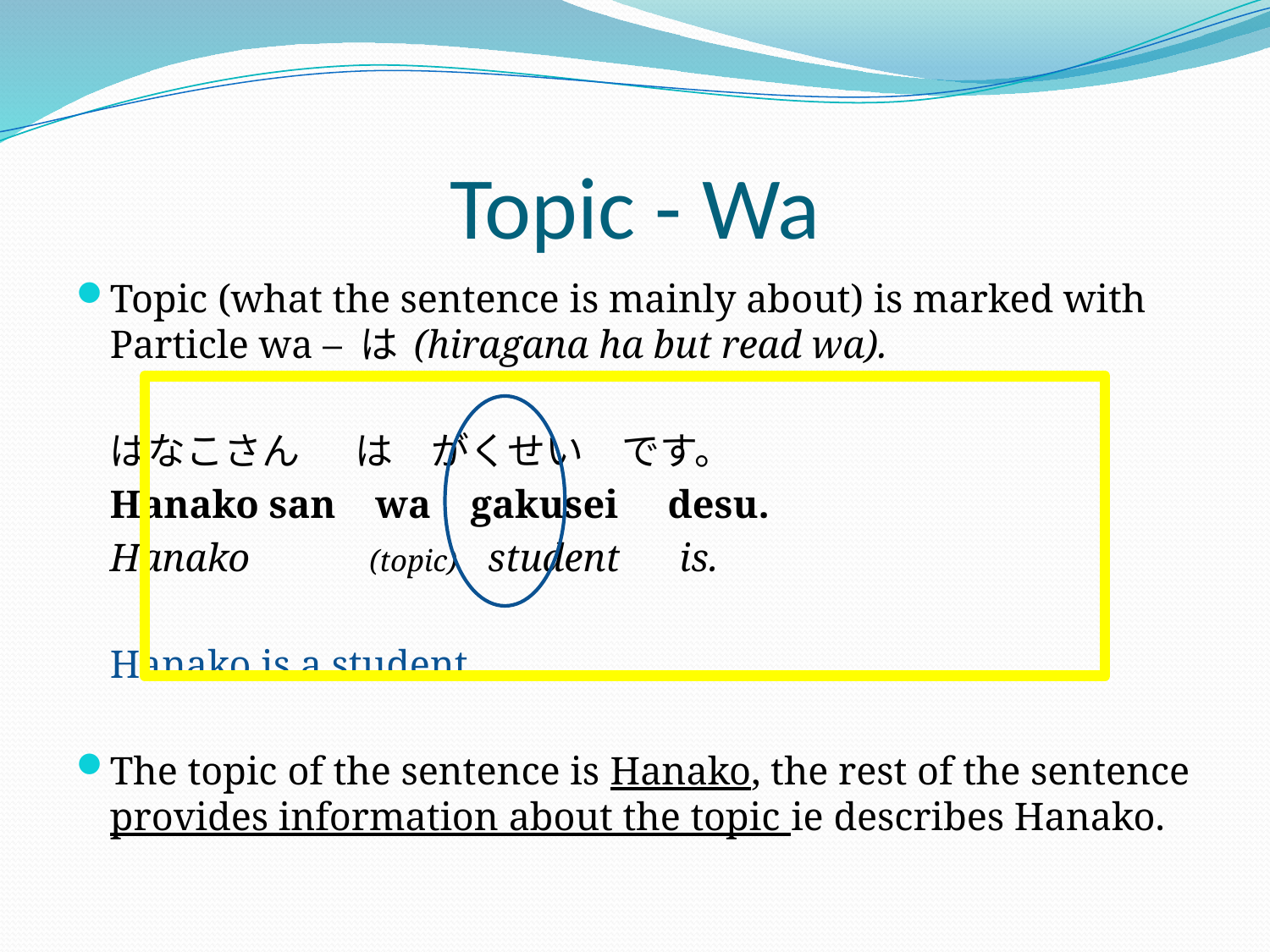

# Topic - Wa
Topic (what the sentence is mainly about) is marked with Particle wa – は (hiragana ha but read wa).

		はなこさん　  は　がくせい　です。
		Hanako san    wa    gakusei     desu.
		Hanako            (topic)    student      is.

		Hanako is a student.

The topic of the sentence is Hanako, the rest of the sentence provides information about the topic ie describes Hanako.